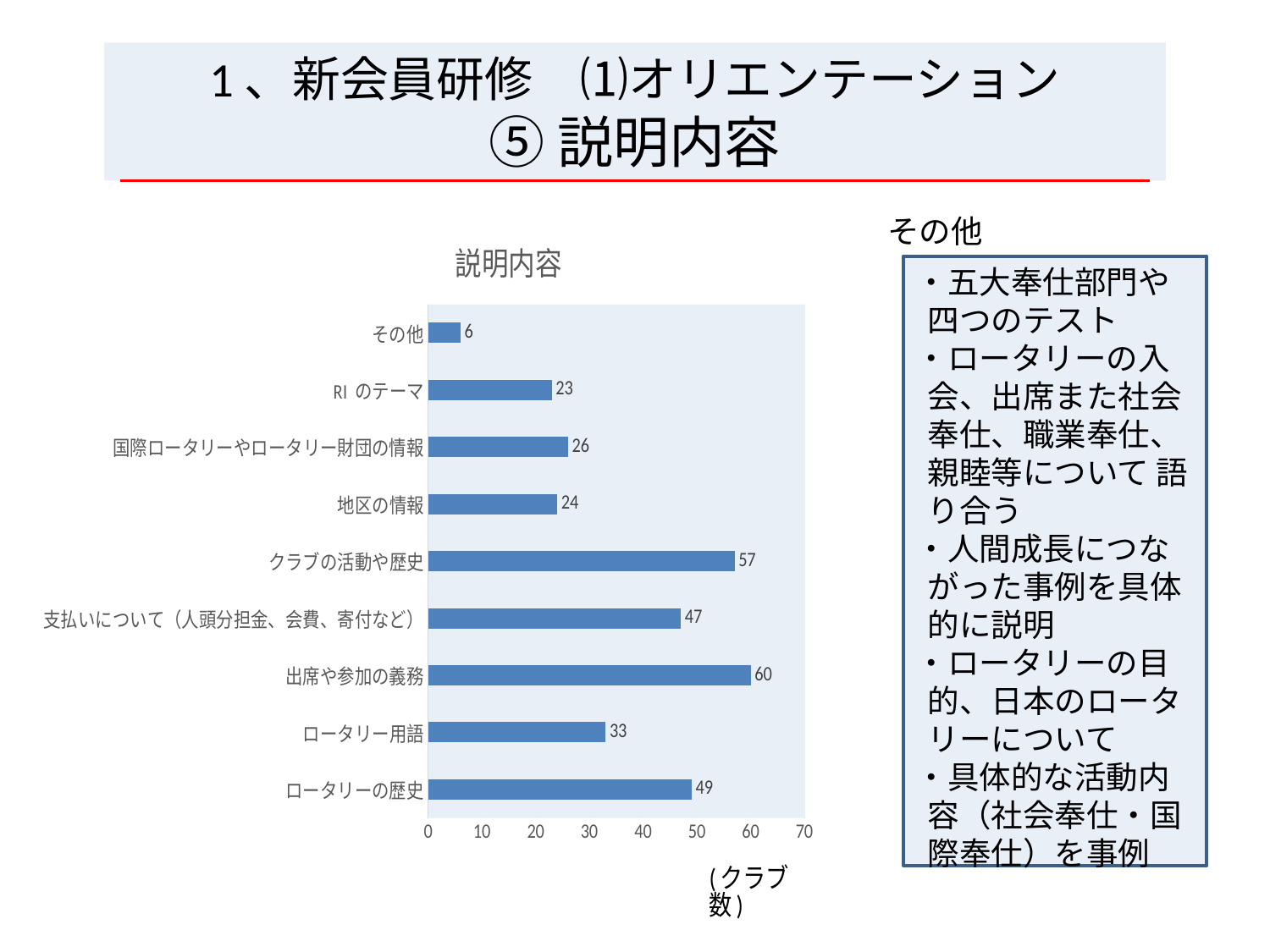

# 1、新会員研修　⑴オリエンテーション ⑤ 説明内容
その他

### Chart:

| Category | 説明内容 |
|---|---|
| ロータリーの歴史 | 49.0 |
| ロータリー用語 | 33.0 |
| 出席や参加の義務 | 60.0 |
| 支払いについて（人頭分担金、会費、寄付など） | 47.0 |
| クラブの活動や歴史 | 57.0 |
| 地区の情報 | 24.0 |
| 国際ロータリーやロータリー財団の情報 | 26.0 |
|  RI のテーマ | 23.0 |
| その他 | 6.0 |
・五大奉仕部門や四つのテスト
・ロータリーの入会、出席また社会奉仕、職業奉仕、親睦等について 語り合う
・人間成長につながった事例を具体的に説明
・ロータリーの目的、日本のロータリーについて
・具体的な活動内容（社会奉仕・国際奉仕）を事例